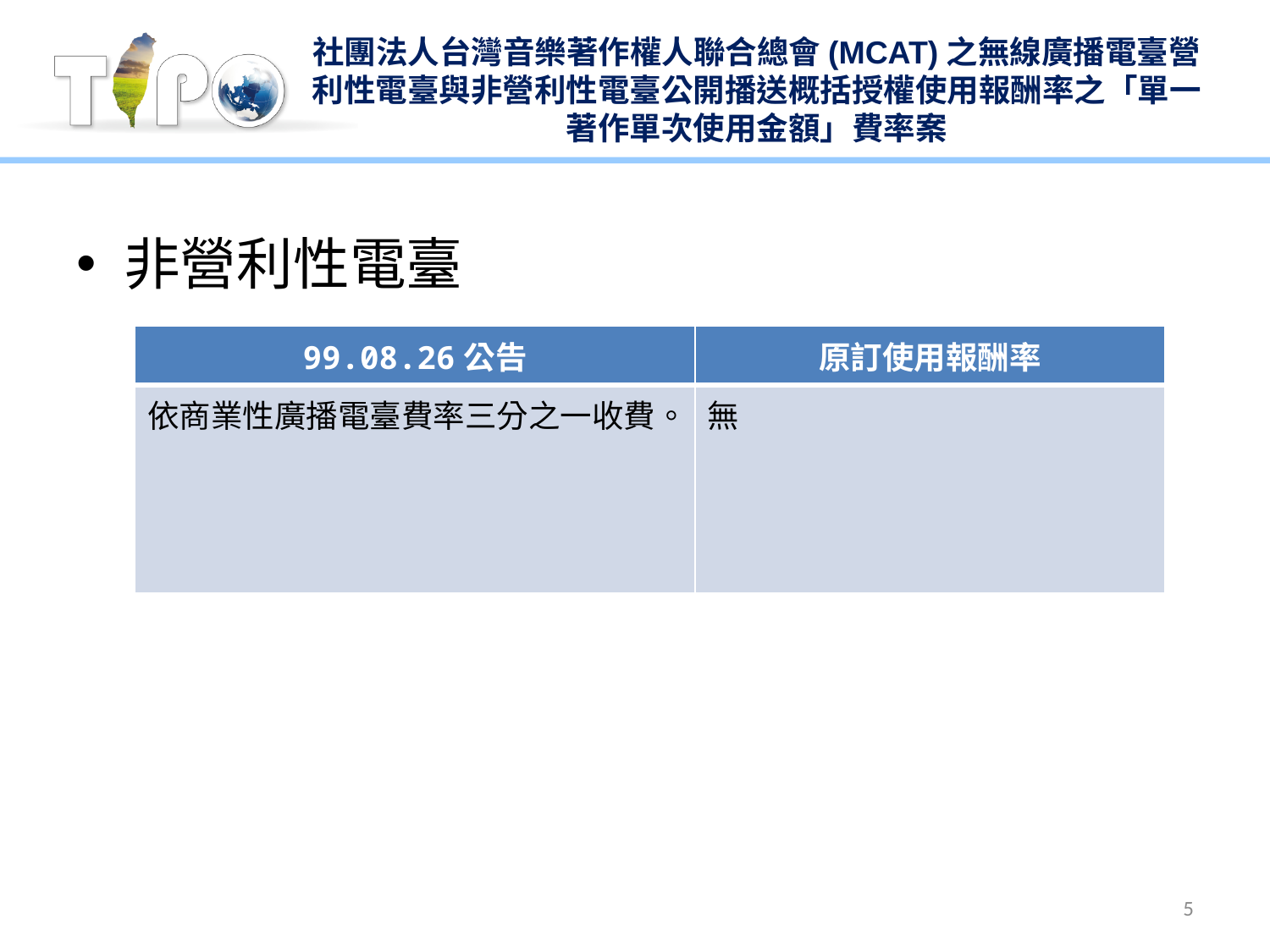

# 社團法人台灣音樂著作權人聯合總會(MCAT)之無線廣播電臺營利性電臺與非營利性電臺公開播送概括授權使用報酬率之「單一著作單次使用金額」費率案
非營利性電臺

| 99.08.26公告 | 原訂使用報酬率 |
| --- | --- |
| 依商業性廣播電臺費率三分之一收費。 | 無 |
5